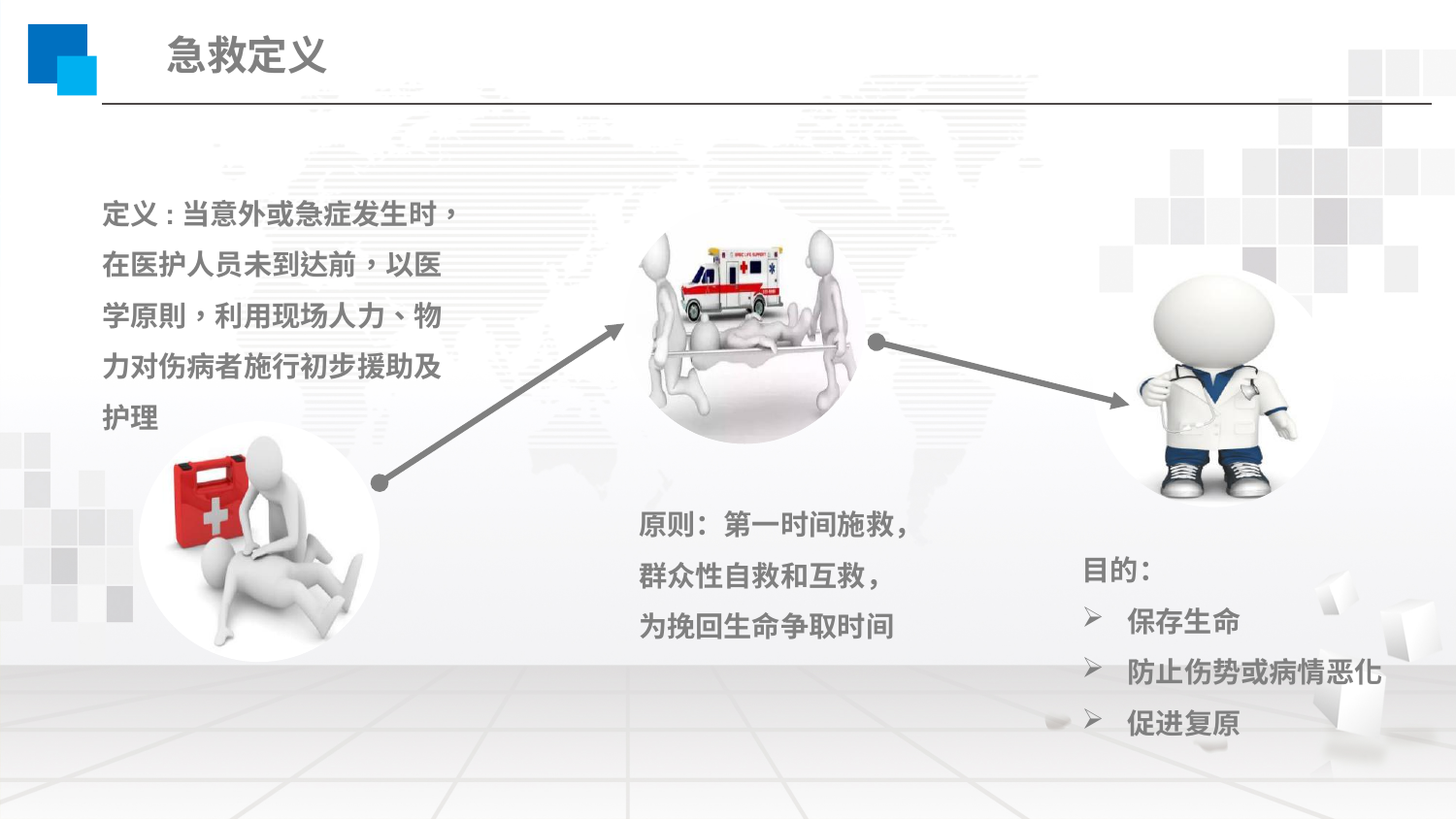

急救定义
定义:当意外或急症发生时，在医护人员未到达前，以医学原則，利用现场人力、物力对伤病者施行初步援助及护理

原则：第一时间施救，群众性自救和互救，为挽回生命争取时间
目的：
保存生命
防止伤势或病情恶化
促进复原